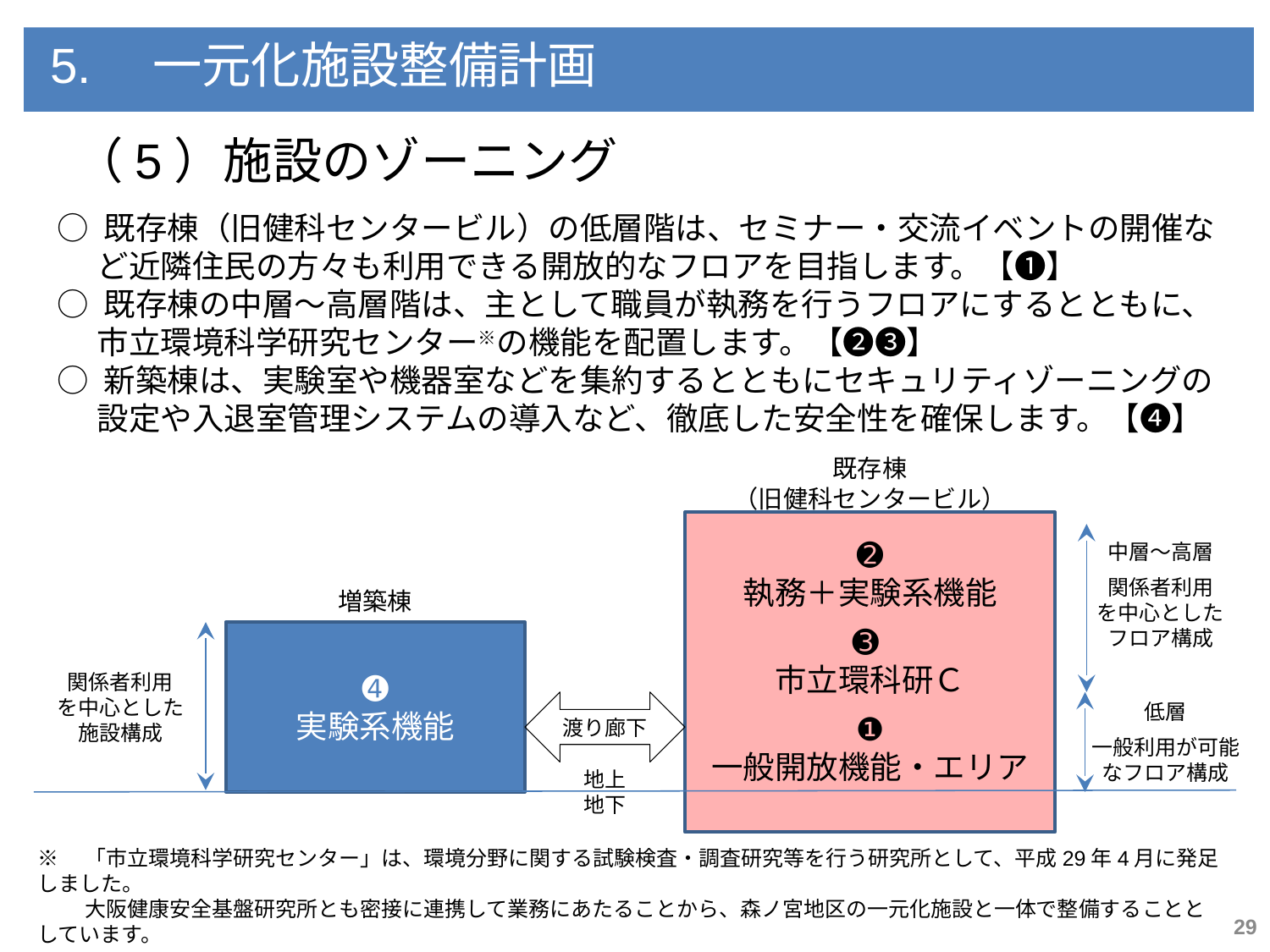

5.　一元化施設整備計画
（5）施設のゾーニング
○ 既存棟（旧健科センタービル）の低層階は、セミナー・交流イベントの開催など近隣住民の方々も利用できる開放的なフロアを目指します。【❶】
○ 既存棟の中層～高層階は、主として職員が執務を行うフロアにするとともに、市立環境科学研究センター※の機能を配置します。【➋➌】
○ 新築棟は、実験室や機器室などを集約するとともにセキュリティゾーニングの設定や入退室管理システムの導入など、徹底した安全性を確保します。【➍】
既存棟
（旧健科センタービル）

➋
執務＋実験系機能
➌
市立環科研Ｃ
❶
一般開放機能・エリア
中層～高層
関係者利用
を中心とした
フロア構成
増築棟
➍
実験系機能
関係者利用
を中心とした
施設構成
渡り廊下
低層
一般利用が可能なフロア構成
地上
地下
※　「市立環境科学研究センター」は、環境分野に関する試験検査・調査研究等を行う研究所として、平成29年4月に発足しました。
　　 大阪健康安全基盤研究所とも密接に連携して業務にあたることから、森ノ宮地区の一元化施設と一体で整備することとしています。
29